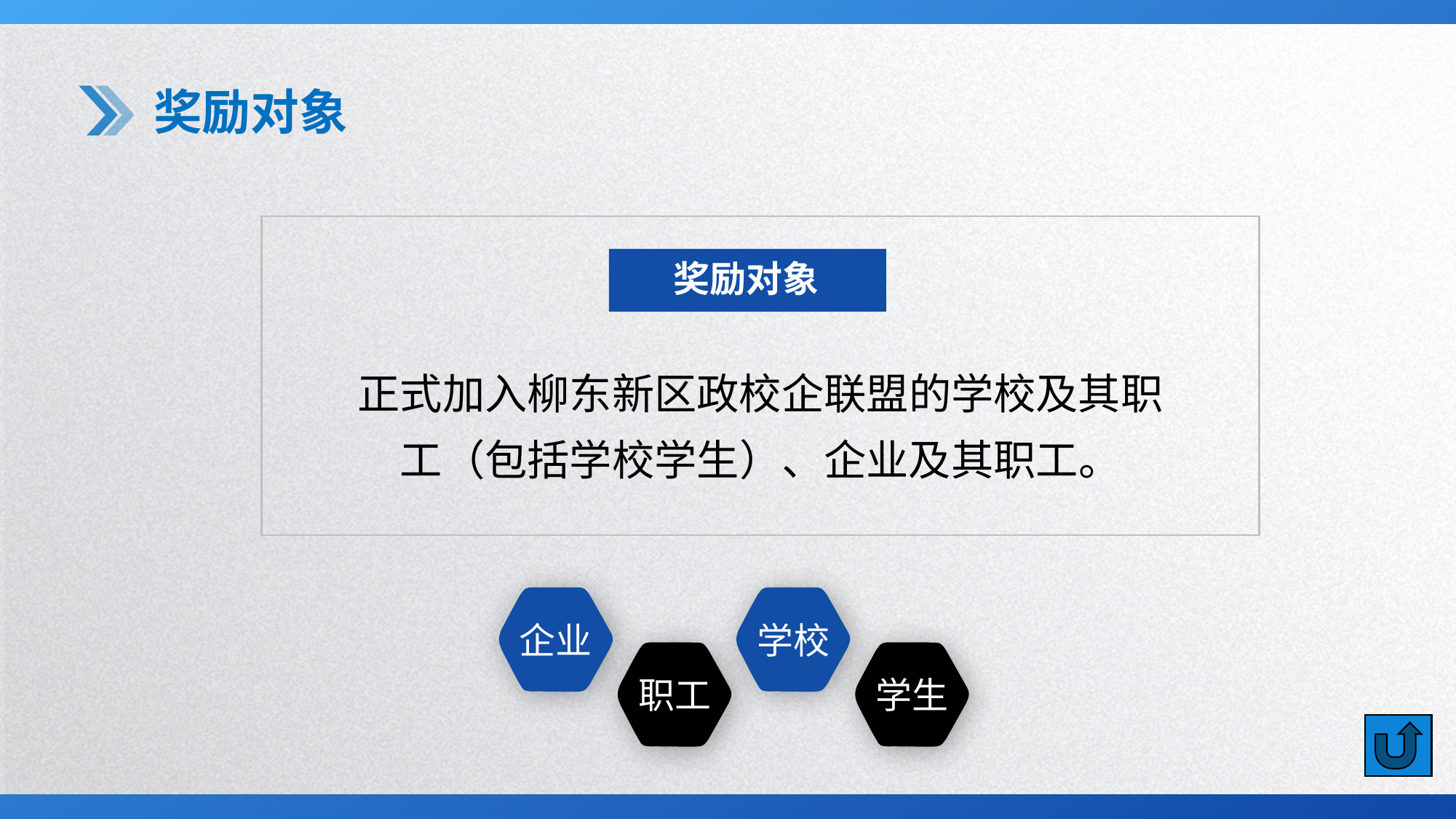

奖励对象

奖励对象
正式加入柳东新区政校企联盟的学校及其职工（包括学校学生）、企业及其职工。

企业

学校

职工

学生